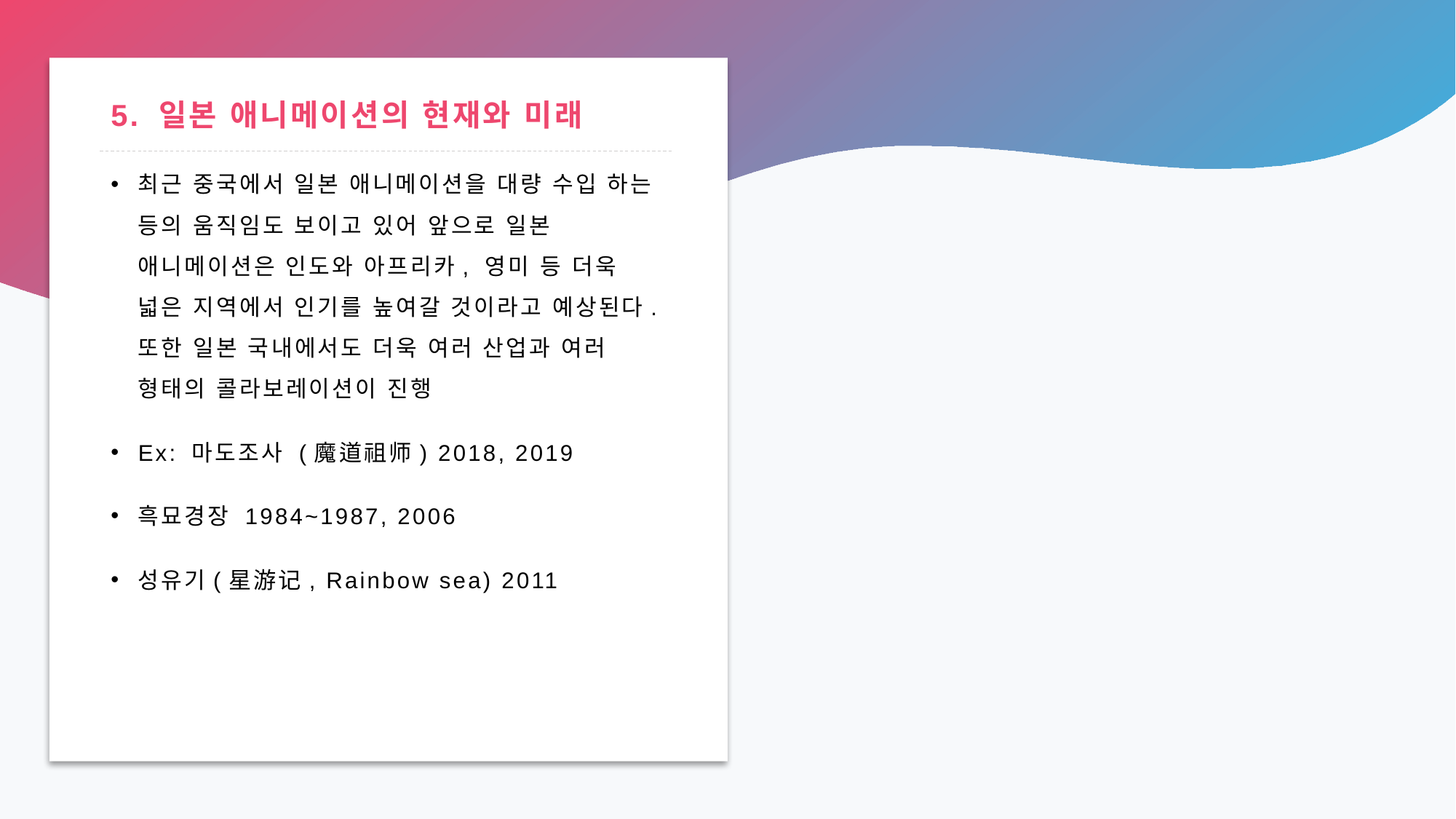

# 5. 일본 애니메이션의 현재와 미래
최근 중국에서 일본 애니메이션을 대량 수입 하는 등의 움직임도 보이고 있어 앞으로 일본 애니메이션은 인도와 아프리카, 영미 등 더욱 넓은 지역에서 인기를 높여갈 것이라고 예상된다. 또한 일본 국내에서도 더욱 여러 산업과 여러 형태의 콜라보레이션이 진행
Ex: 마도조사 (魔道祖师) 2018, 2019
흑묘경장 1984~1987, 2006
성유기(星游记, Rainbow sea) 2011